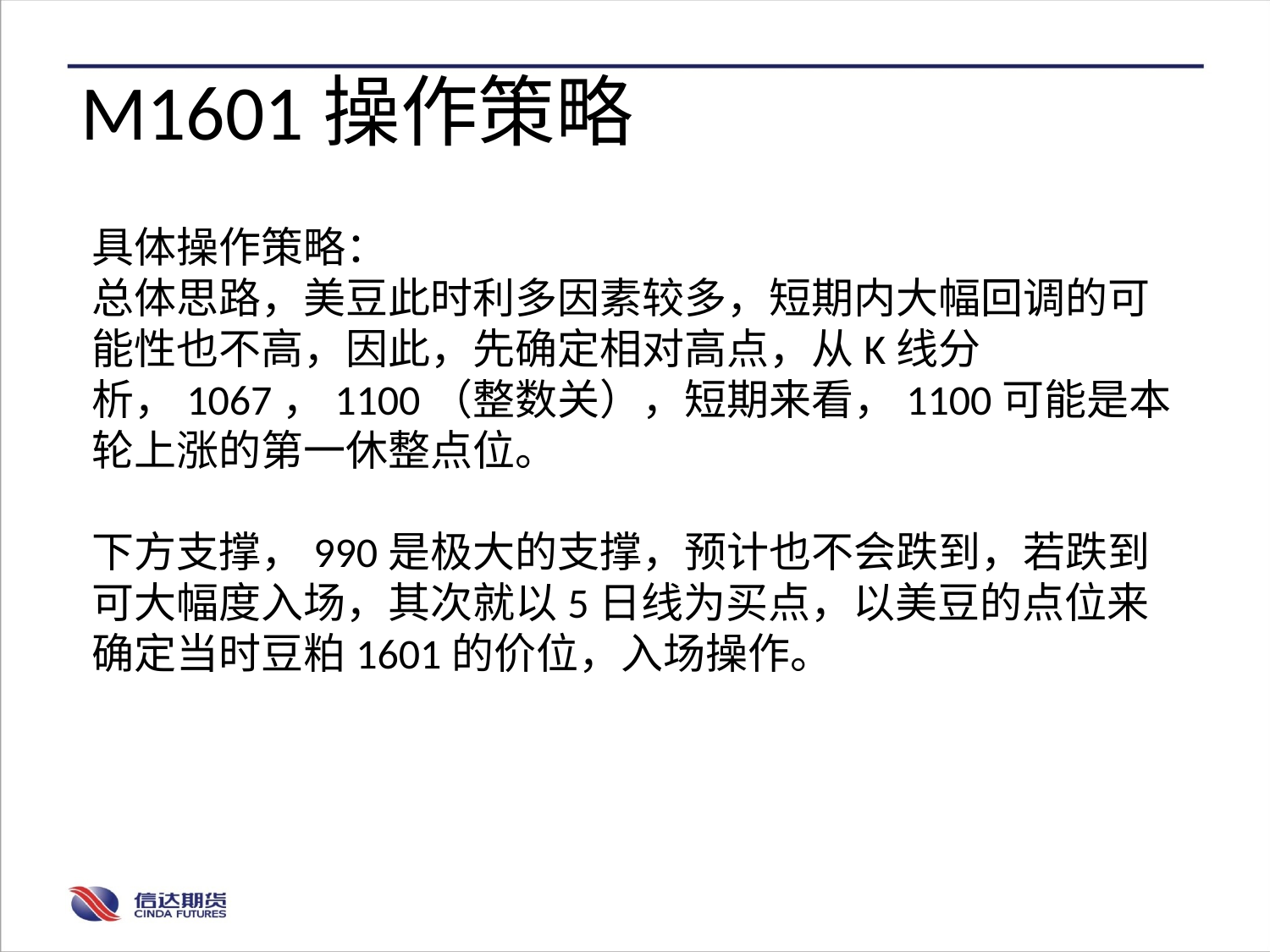

M1601操作策略
具体操作策略：
总体思路，美豆此时利多因素较多，短期内大幅回调的可能性也不高，因此，先确定相对高点，从K线分析，1067，1100（整数关），短期来看，1100可能是本轮上涨的第一休整点位。

下方支撑，990是极大的支撑，预计也不会跌到，若跌到可大幅度入场，其次就以5日线为买点，以美豆的点位来确定当时豆粕1601的价位，入场操作。